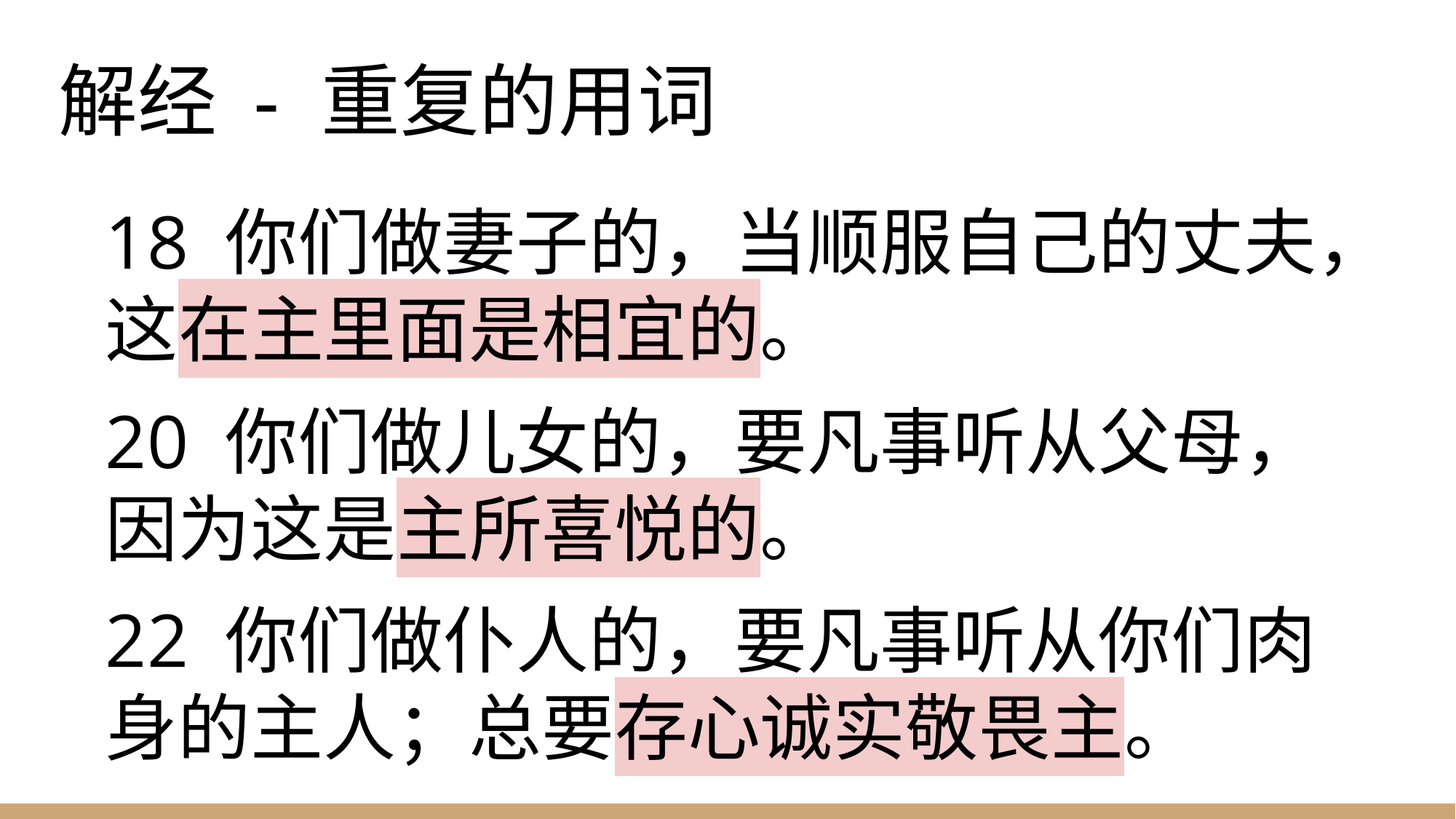

# 解经 - 重复的用词
18 你们做妻子的，当顺服自己的丈夫，这在主里面是相宜的。
20 你们做儿女的，要凡事听从父母，因为这是主所喜悦的。
22 你们做仆人的，要凡事听从你们肉身的主人；总要存心诚实敬畏主。